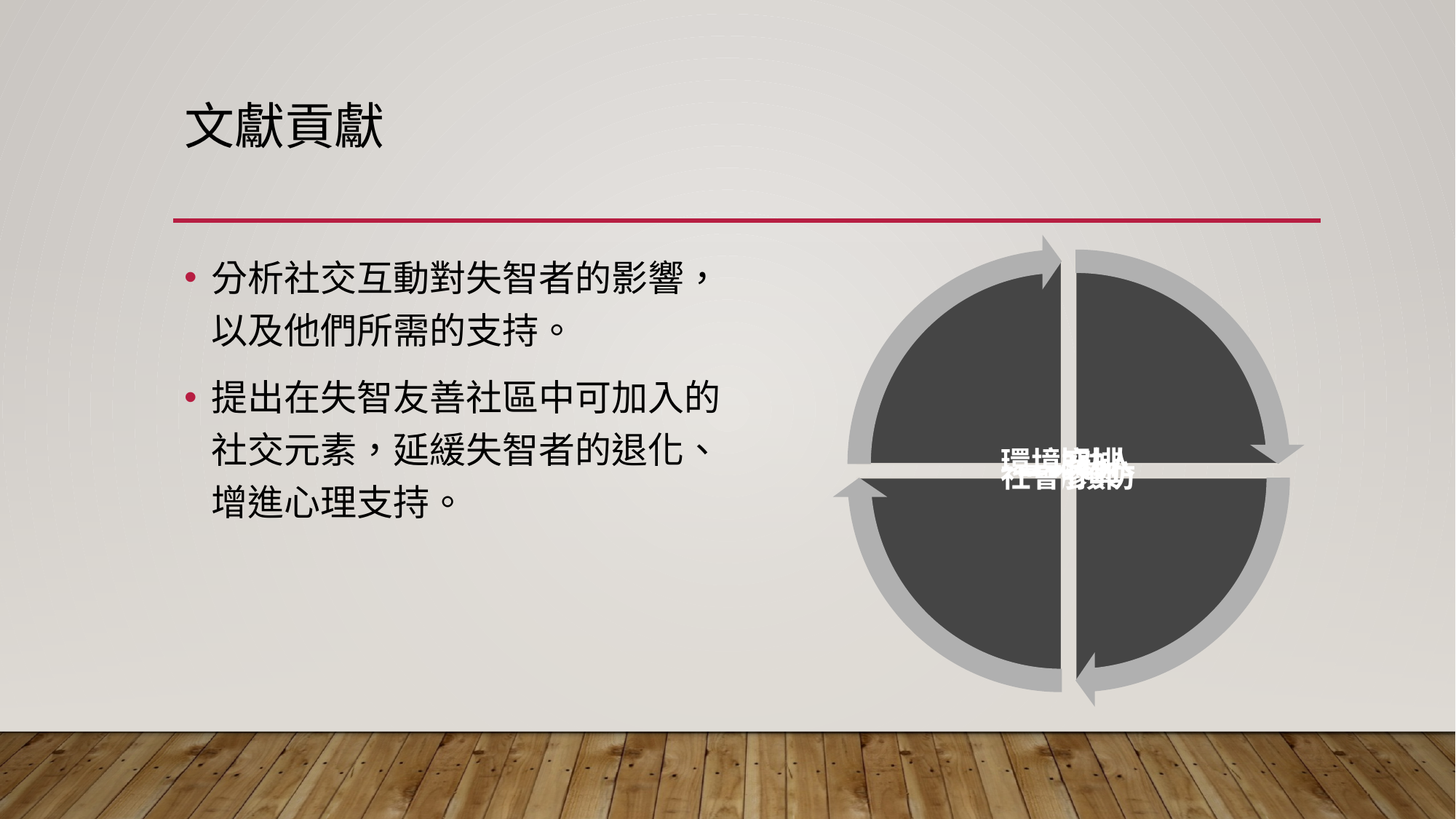

# 文獻貢獻
自助助人
早期預防
社會參與
環境安排
分析社交互動對失智者的影響，以及他們所需的支持。
提出在失智友善社區中可加入的社交元素，延緩失智者的退化、增進心理支持。